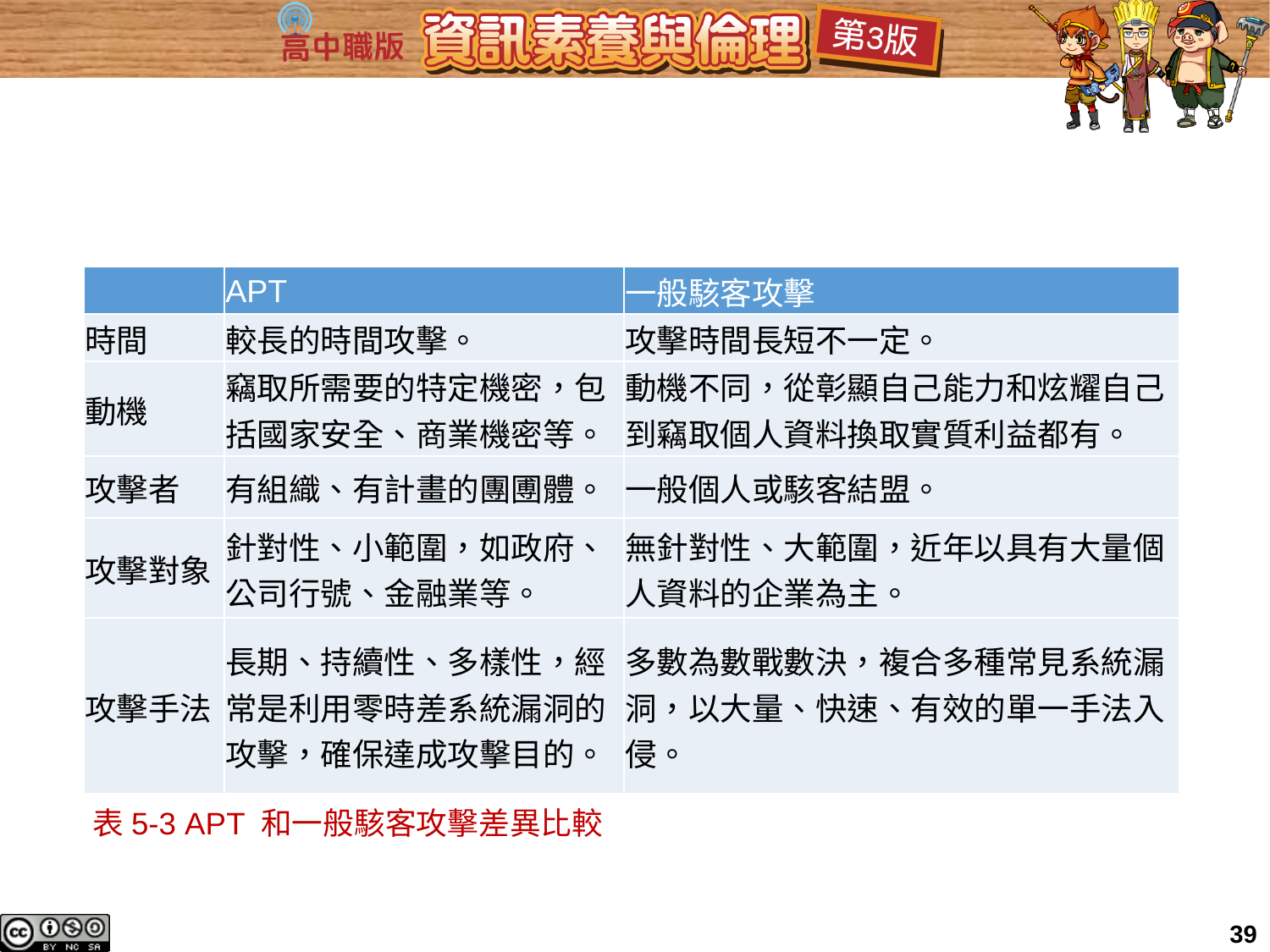

#
|  | APT | 一般駭客攻擊 |
| --- | --- | --- |
| 時間 | 較長的時間攻擊。 | 攻擊時間長短不一定。 |
| 動機 | 竊取所需要的特定機密，包括國家安全、商業機密等。 | 動機不同，從彰顯自己能力和炫耀自己到竊取個人資料換取實質利益都有。 |
| 攻擊者 | 有組織、有計畫的團圑體。 | 一般個人或駭客結盟。 |
| 攻擊對象 | 針對性、小範圍，如政府、公司行號、金融業等。 | 無針對性、大範圍，近年以具有大量個人資料的企業為主。 |
| 攻擊手法 | 長期、持續性、多樣性，經常是利用零時差系統漏洞的攻擊，確保達成攻擊目的。 | 多數為數戰數決，複合多種常見系統漏洞，以大量、快速、有效的單一手法入侵。 |
表5-3 APT 和一般駭客攻擊差異比較

39